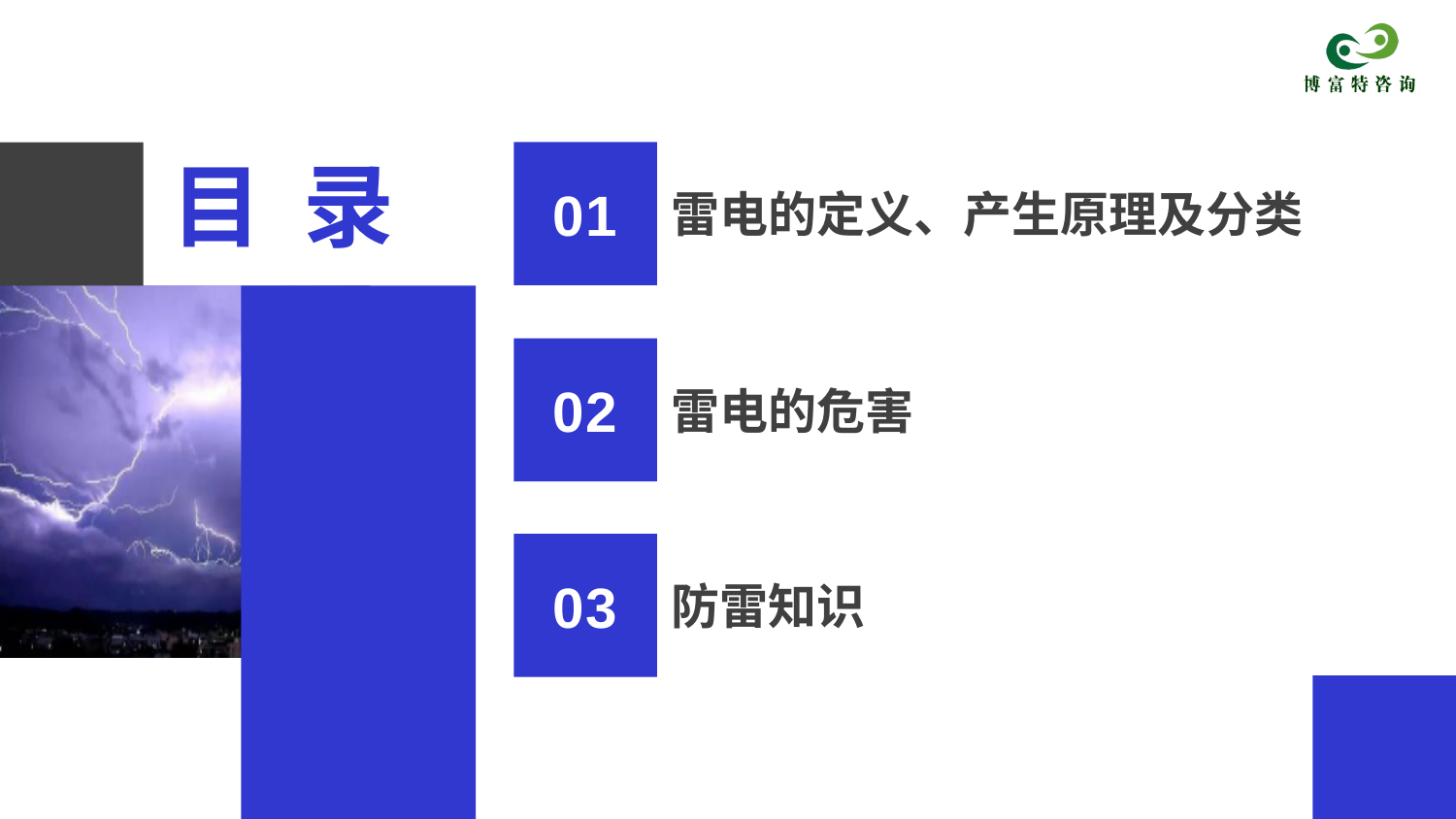

01
雷电的定义、产生原理及分类
02
雷电的危害
03
防雷知识
目  录